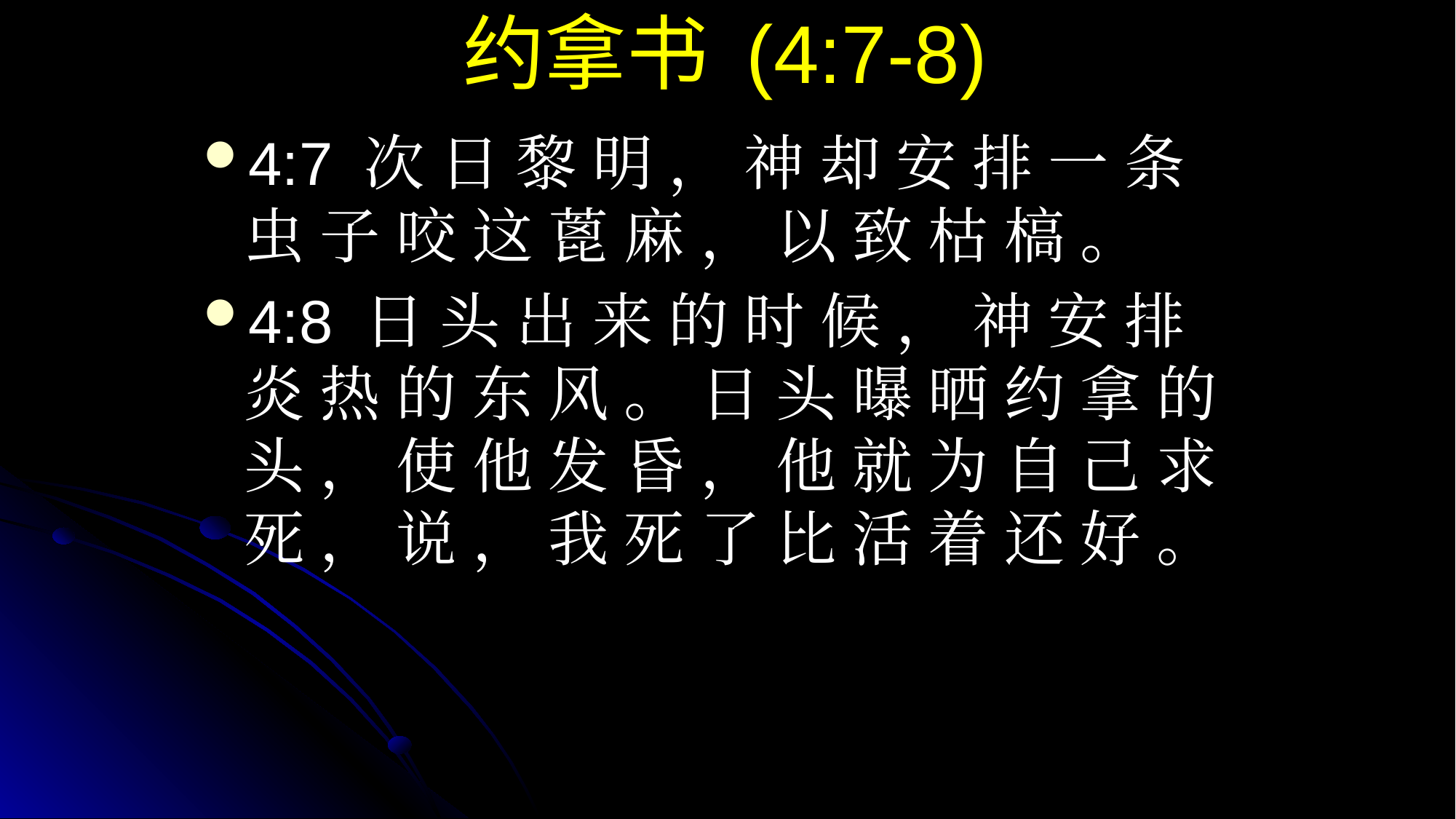

# 约拿书 (4:7-8)
4:7 次 日 黎 明 ， 神 却 安 排 一 条 虫 子 咬 这 蓖 麻 ， 以 致 枯 槁 。
4:8 日 头 出 来 的 时 候 ， 神 安 排 炎 热 的 东 风 。 日 头 曝 晒 约 拿 的 头 ， 使 他 发 昏 ， 他 就 为 自 己 求 死 ， 说 ， 我 死 了 比 活 着 还 好 。